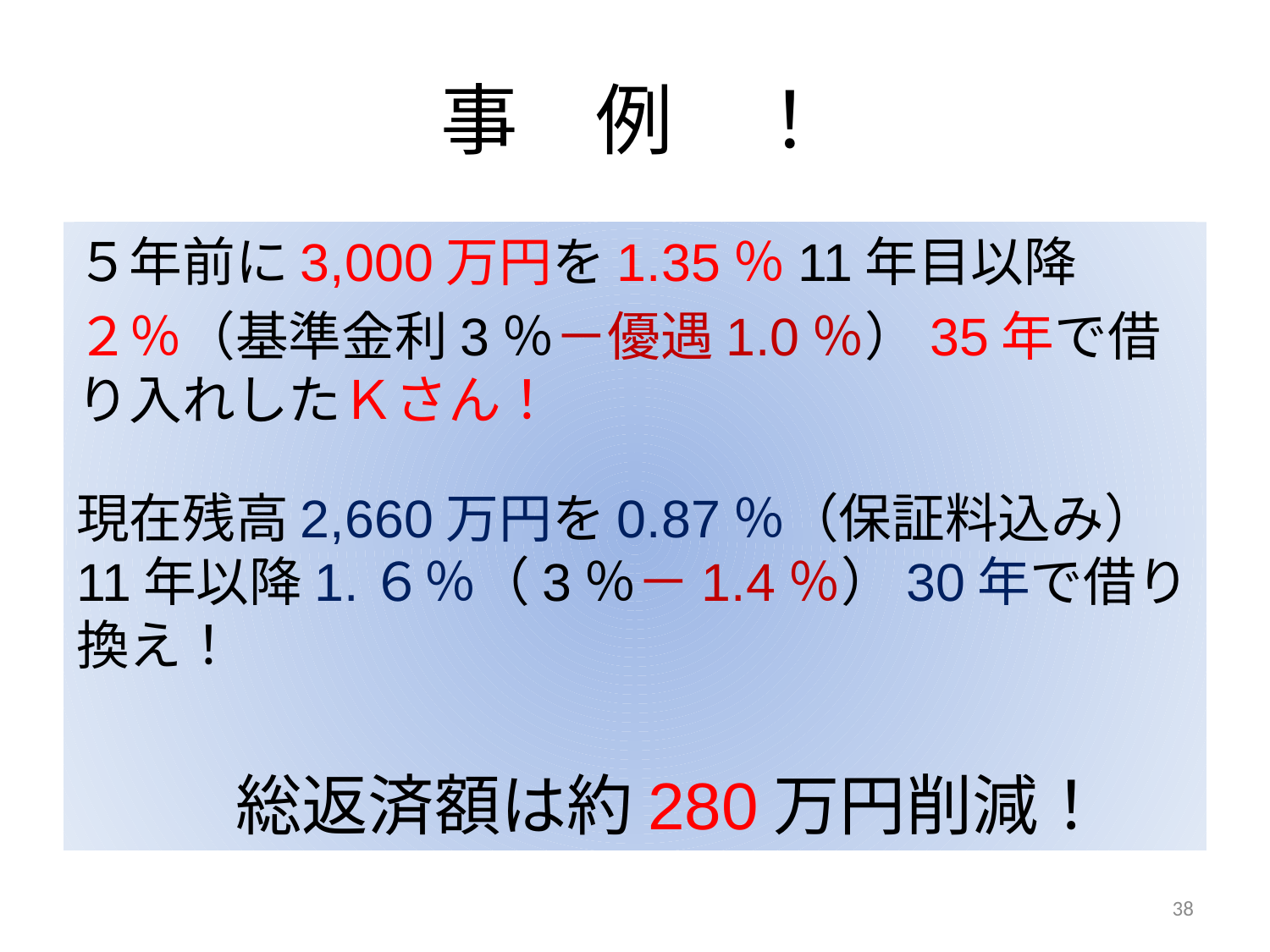

# 事　例　！
５年前に3,000万円を1.35％11年目以降
２％（基準金利3％－優遇1.0％）35年で借り入れしたＫさん！

現在残高2,660万円を0.87％（保証料込み）11年以降1.６％（3％－1.4％）30年で借り換え！

　　　総返済額は約280万円削減！
38